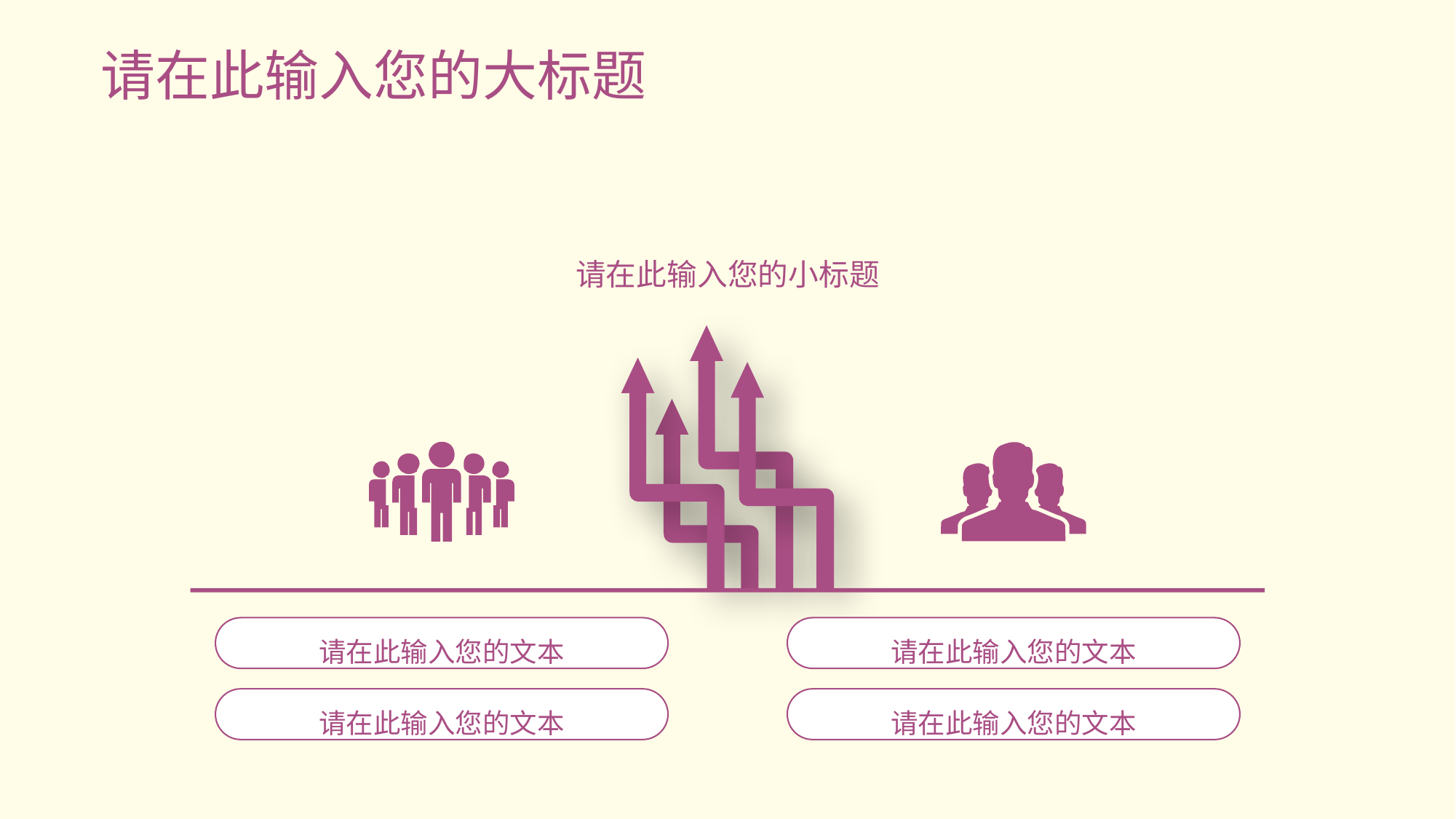

# 请在此输入您的大标题
请在此输入您的小标题

请在此输入您的文本
请在此输入您的文本
请在此输入您的文本
请在此输入您的文本